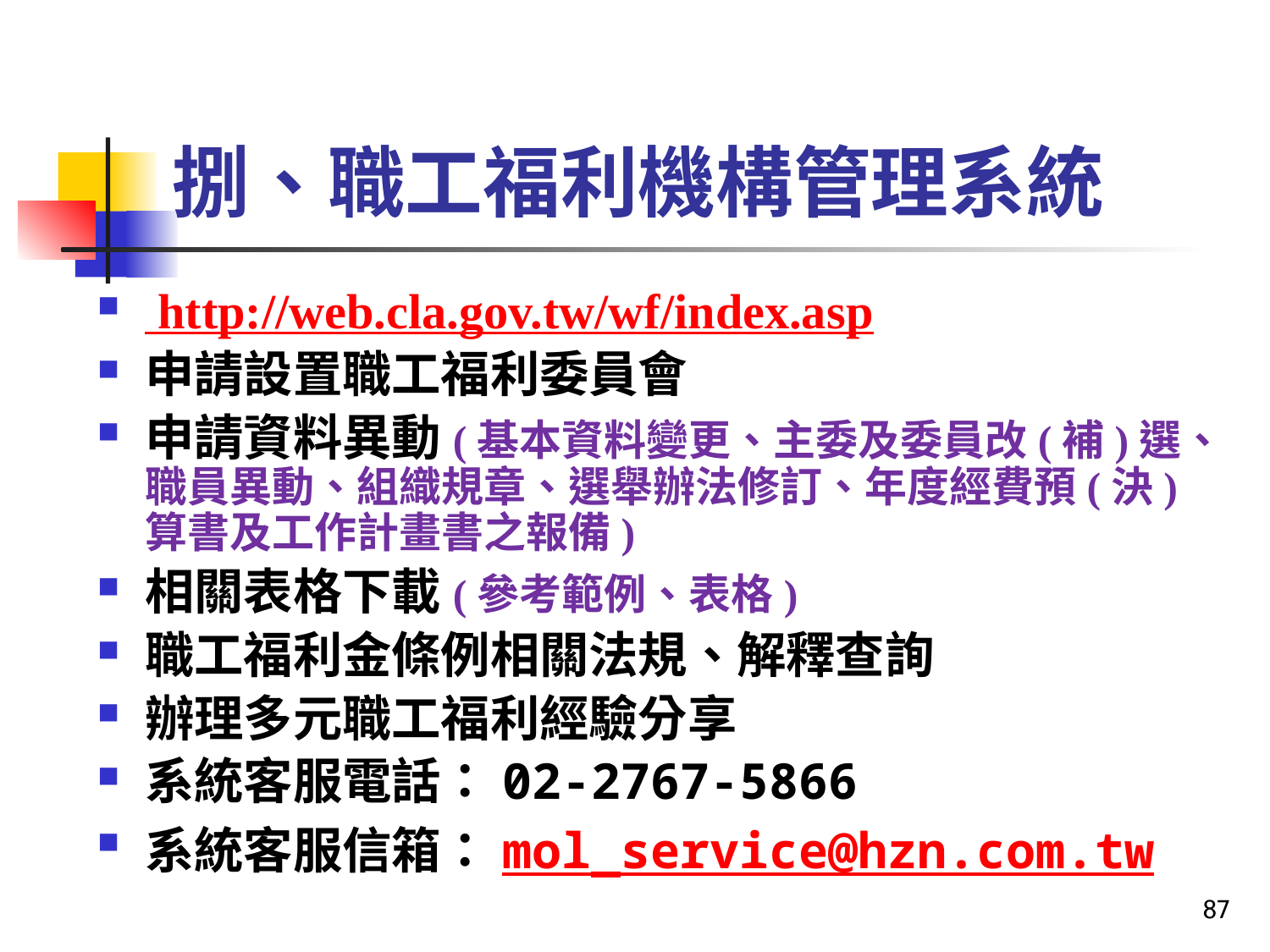

# 捌、職工福利機構管理系統
 http://web.cla.gov.tw/wf/index.asp
申請設置職工福利委員會
申請資料異動(基本資料變更、主委及委員改(補)選、職員異動、組織規章、選舉辦法修訂、年度經費預(決)算書及工作計畫書之報備)
相關表格下載(參考範例、表格)
職工福利金條例相關法規、解釋查詢
辦理多元職工福利經驗分享
系統客服電話：02-2767-5866
系統客服信箱：mol_service@hzn.com.tw
87